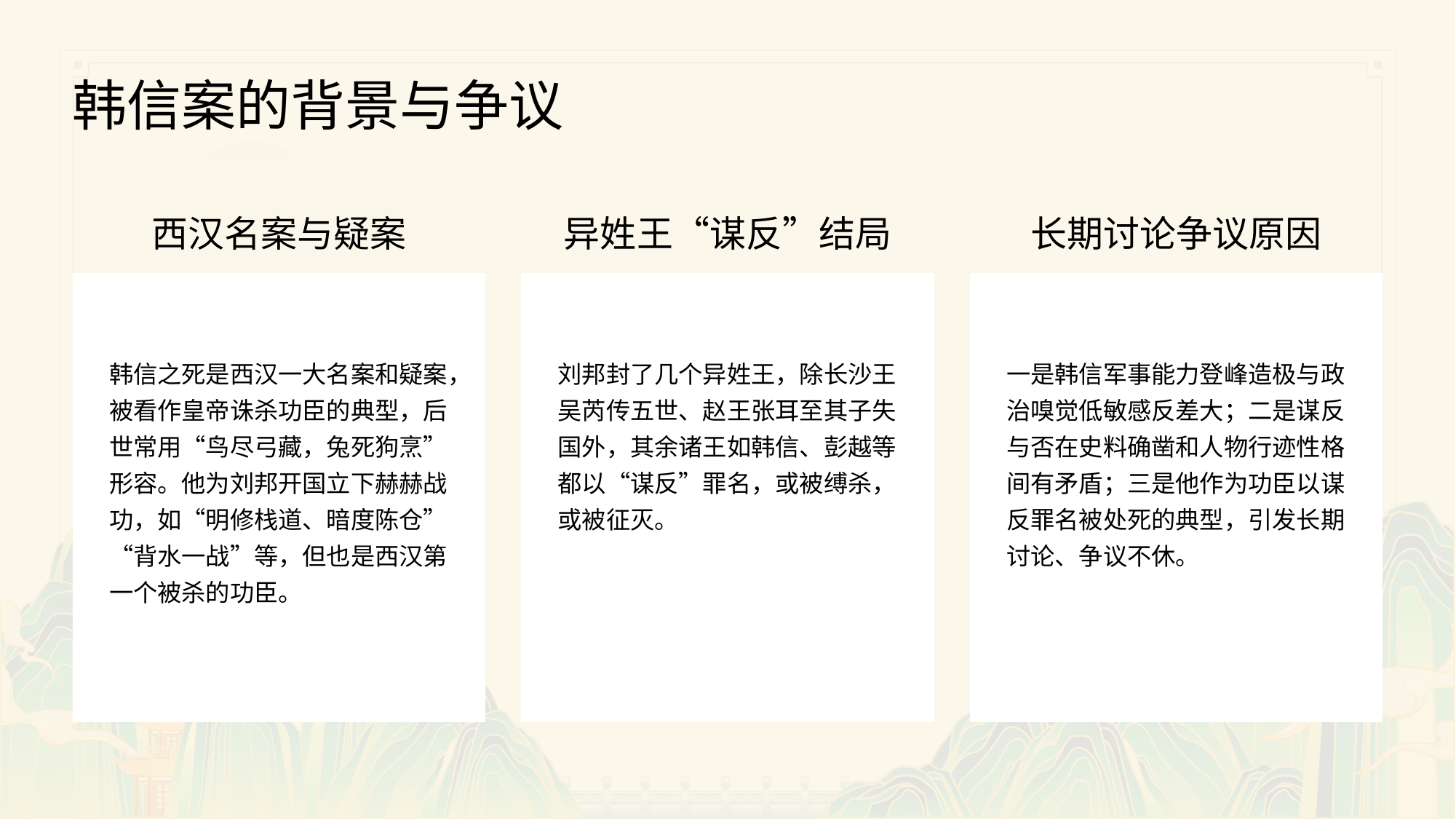

韩信案的背景与争议
西汉名案与疑案
异姓王“谋反”结局
长期讨论争议原因

韩信之死是西汉一大名案和疑案，被看作皇帝诛杀功臣的典型，后世常用“鸟尽弓藏，兔死狗烹”形容。他为刘邦开国立下赫赫战功，如“明修栈道、暗度陈仓”“背水一战”等，但也是西汉第一个被杀的功臣。
刘邦封了几个异姓王，除长沙王吴芮传五世、赵王张耳至其子失国外，其余诸王如韩信、彭越等都以“谋反”罪名，或被缚杀，或被征灭。
一是韩信军事能力登峰造极与政治嗅觉低敏感反差大；二是谋反与否在史料确凿和人物行迹性格间有矛盾；三是他作为功臣以谋反罪名被处死的典型，引发长期讨论、争议不休。